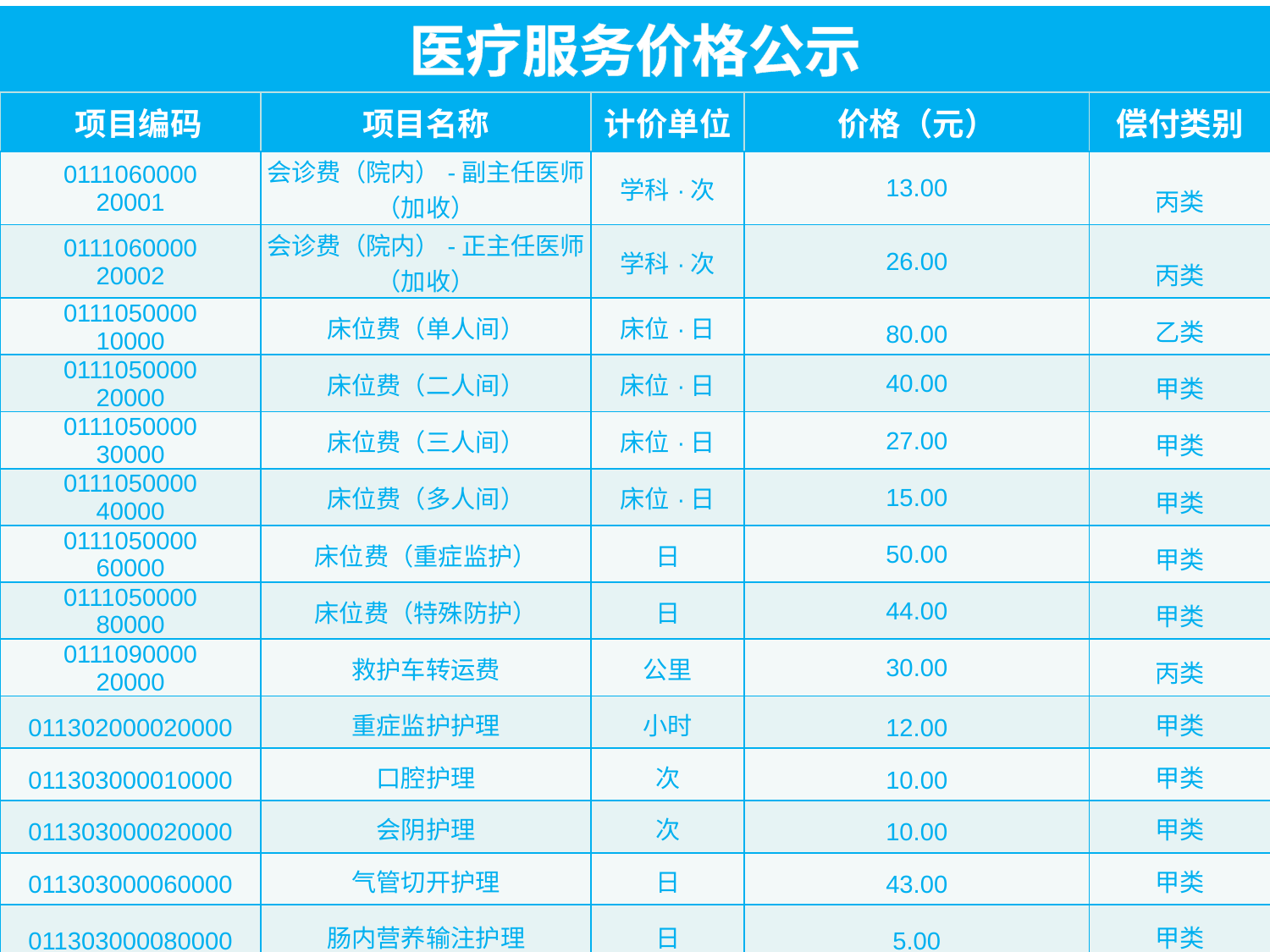

| 医疗服务价格公示 |  |  |  |  |
| --- | --- | --- | --- | --- |
| 项目编码 | 项目名称 | 计价单位 | 价格（元） | 偿付类别 |
| 0111060000 20001 | 会诊费（院内）-副主任医师（加收） | 学科·次 | 13.00 | 丙类 |
| 0111060000 20002 | 会诊费（院内）-正主任医师（加收） | 学科·次 | 26.00 | 丙类 |
| 0111050000 10000 | 床位费（单人间） | 床位·日 | 80.00 | 乙类 |
| 0111050000 20000 | 床位费（二人间） | 床位·日 | 40.00 | 甲类 |
| 0111050000 30000 | 床位费（三人间） | 床位·日 | 27.00 | 甲类 |
| 0111050000 40000 | 床位费（多人间） | 床位·日 | 15.00 | 甲类 |
| 0111050000 60000 | 床位费（重症监护） | 日 | 50.00 | 甲类 |
| 0111050000 80000 | 床位费（特殊防护） | 日 | 44.00 | 甲类 |
| 0111090000 20000 | 救护车转运费 | 公里 | 30.00 | 丙类 |
| 011302000020000 | 重症监护护理 | 小时 | 12.00 | 甲类 |
| 011303000010000 | 口腔护理 | 次 | 10.00 | 甲类 |
| 011303000020000 | 会阴护理 | 次 | 10.00 | 甲类 |
| 011303000060000 | 气管切开护理 | 日 | 43.00 | 甲类 |
| 011303000080000 | 肠内营养输注护理 | 日 | 5.00 | 甲类 |